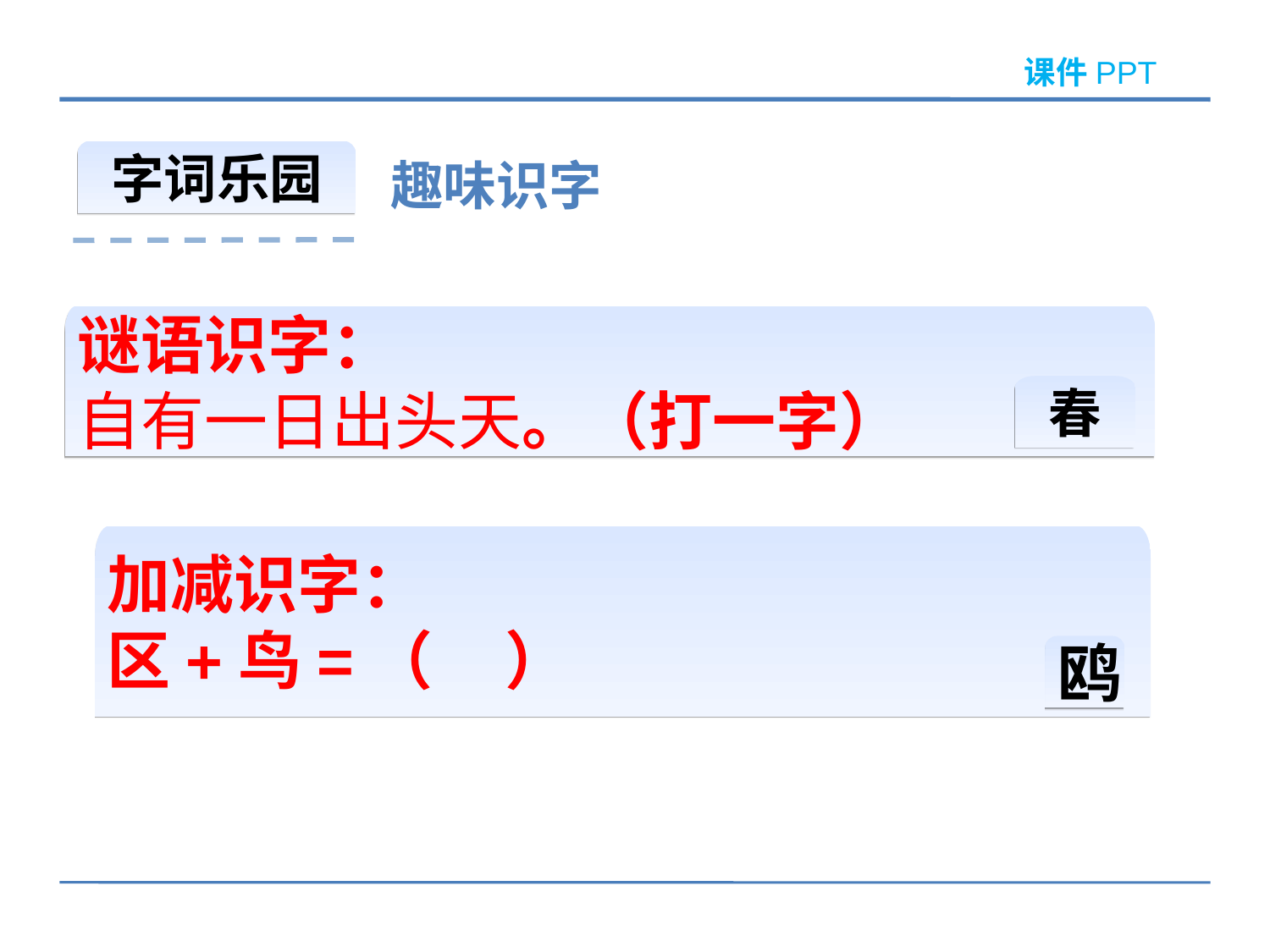

课件PPT
字词乐园
趣味识字

谜语识字：
自有一日出头天。（打一字）
春
加减识字：
区+鸟=（     ）
鸥